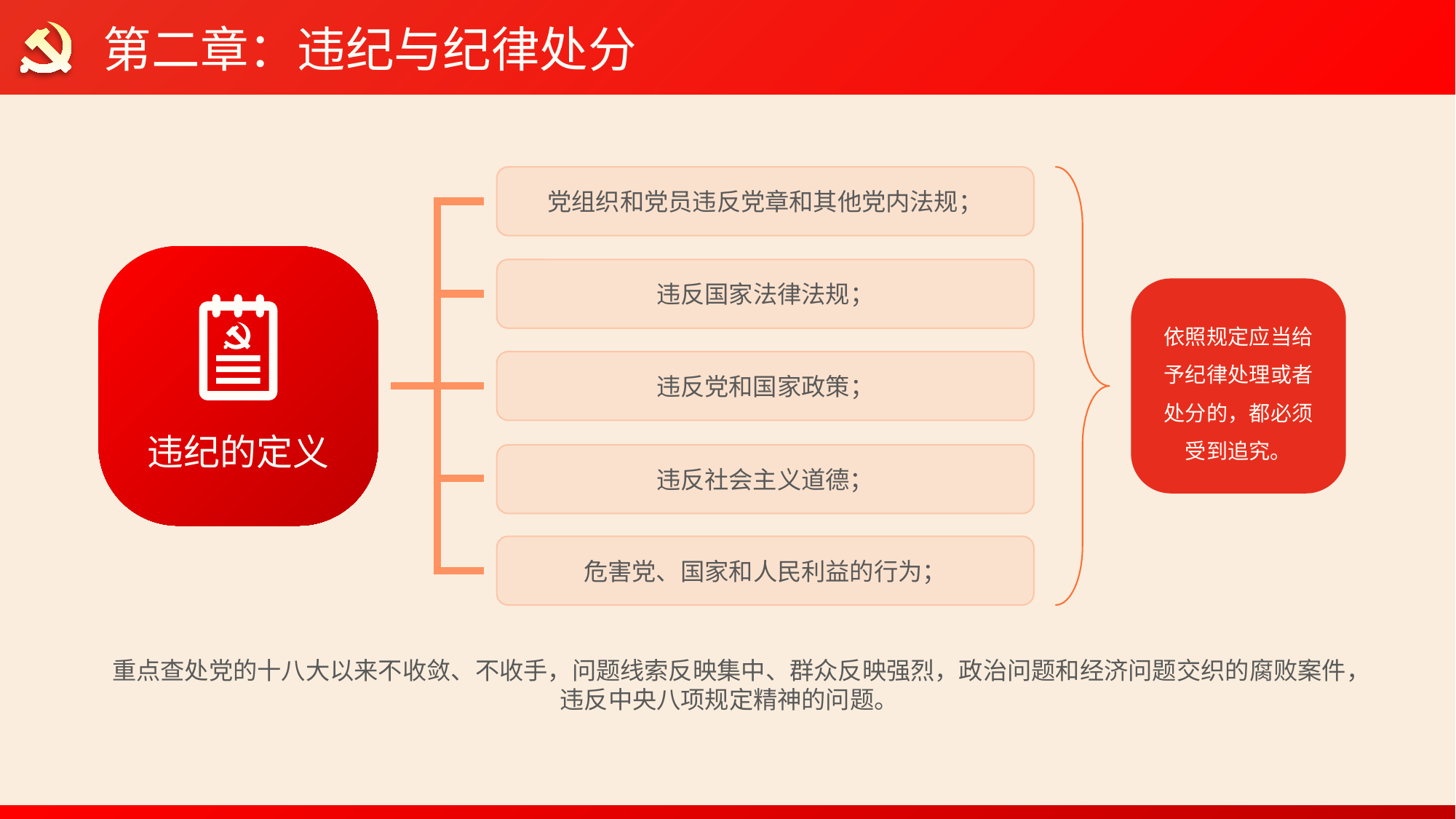

第二章：违纪与纪律处分
党组织和党员违反党章和其他党内法规；

违纪的定义
违反国家法律法规；

依照规定应当给予纪律处理或者处分的，都必须受到追究。
违反党和国家政策；
违反社会主义道德；
危害党、国家和人民利益的行为；
重点查处党的十八大以来不收敛、不收手，问题线索反映集中、群众反映强烈，政治问题和经济问题交织的腐败案件，违反中央八项规定精神的问题。